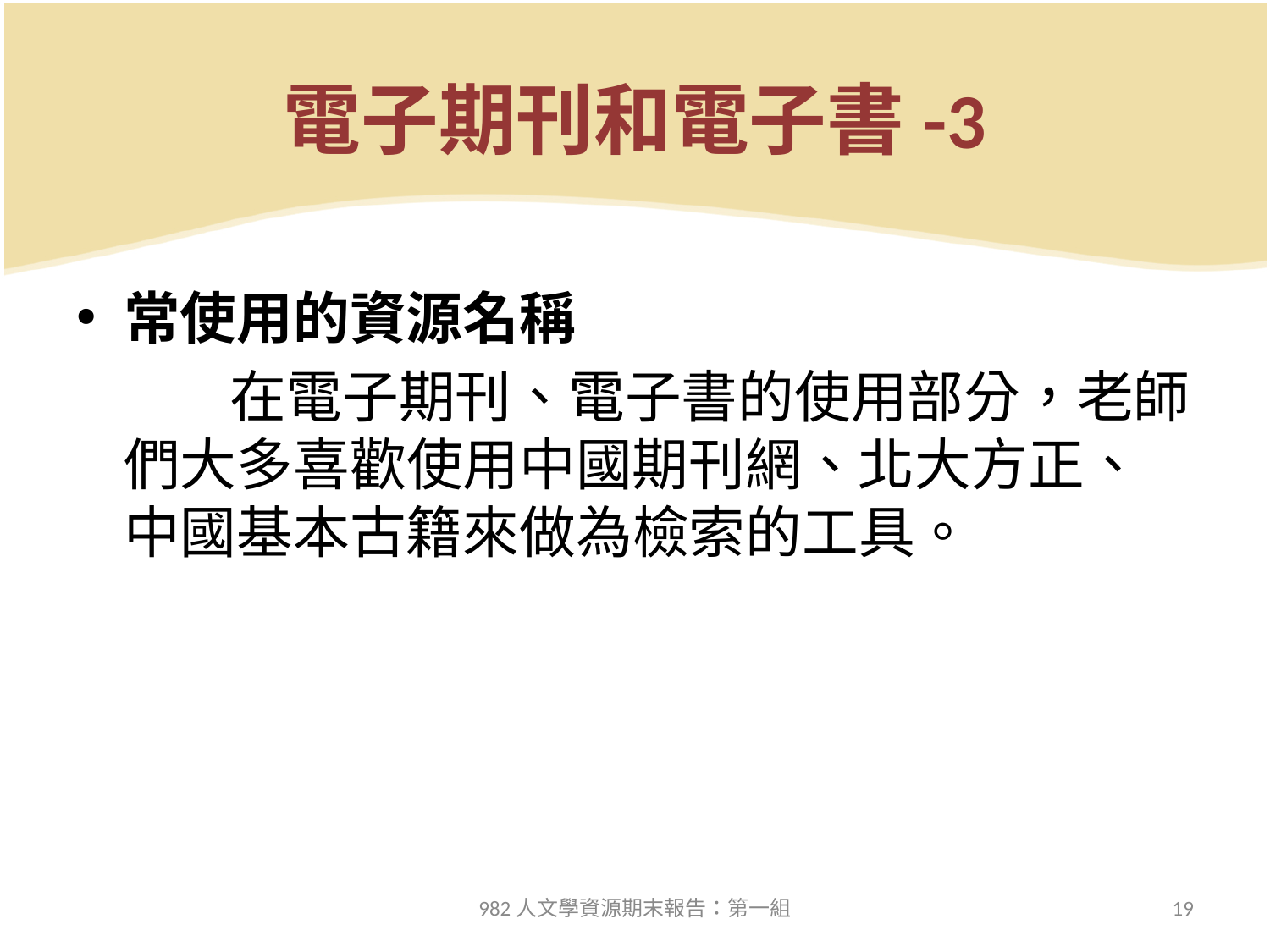

# 電子期刊和電子書-3
常使用的資源名稱
           在電子期刊、電子書的使用部分，老師們大多喜歡使用中國期刊網、北大方正、中國基本古籍來做為檢索的工具。

982人文學資源期末報告：第一組
19